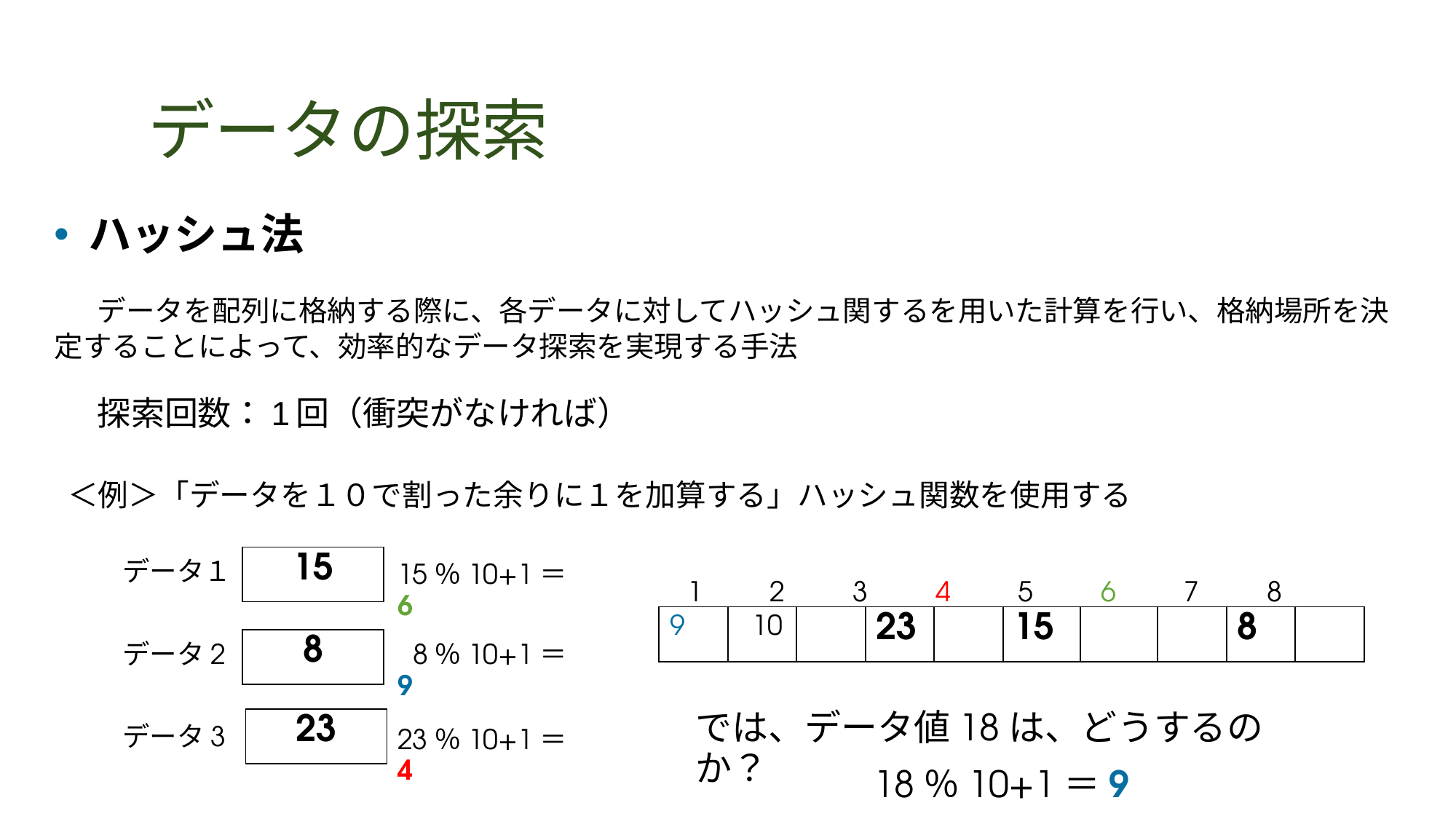

# データの探索
ハッシュ法
　データを配列に格納する際に、各データに対してハッシュ関するを用いた計算を行い、格納場所を決定することによって、効率的なデータ探索を実現する手法
　探索回数：1回（衝突がなければ）
＜例＞「データを１０で割った余りに１を加算する」ハッシュ関数を使用する

| 15 |
| --- |
データ１
15％10+1＝6
  1　　2　　3　　4　　5　　6　　7　　8　　9　　10
|  |  |  | 23 |  | 15 |  |  | 8 |  |
| --- | --- | --- | --- | --- | --- | --- | --- | --- | --- |
| 8 |
| --- |
データ2
  8％10+1＝9
では、データ値18は、どうするのか？
| 23 |
| --- |
データ3
23％10+1＝4
  18％10+1＝9